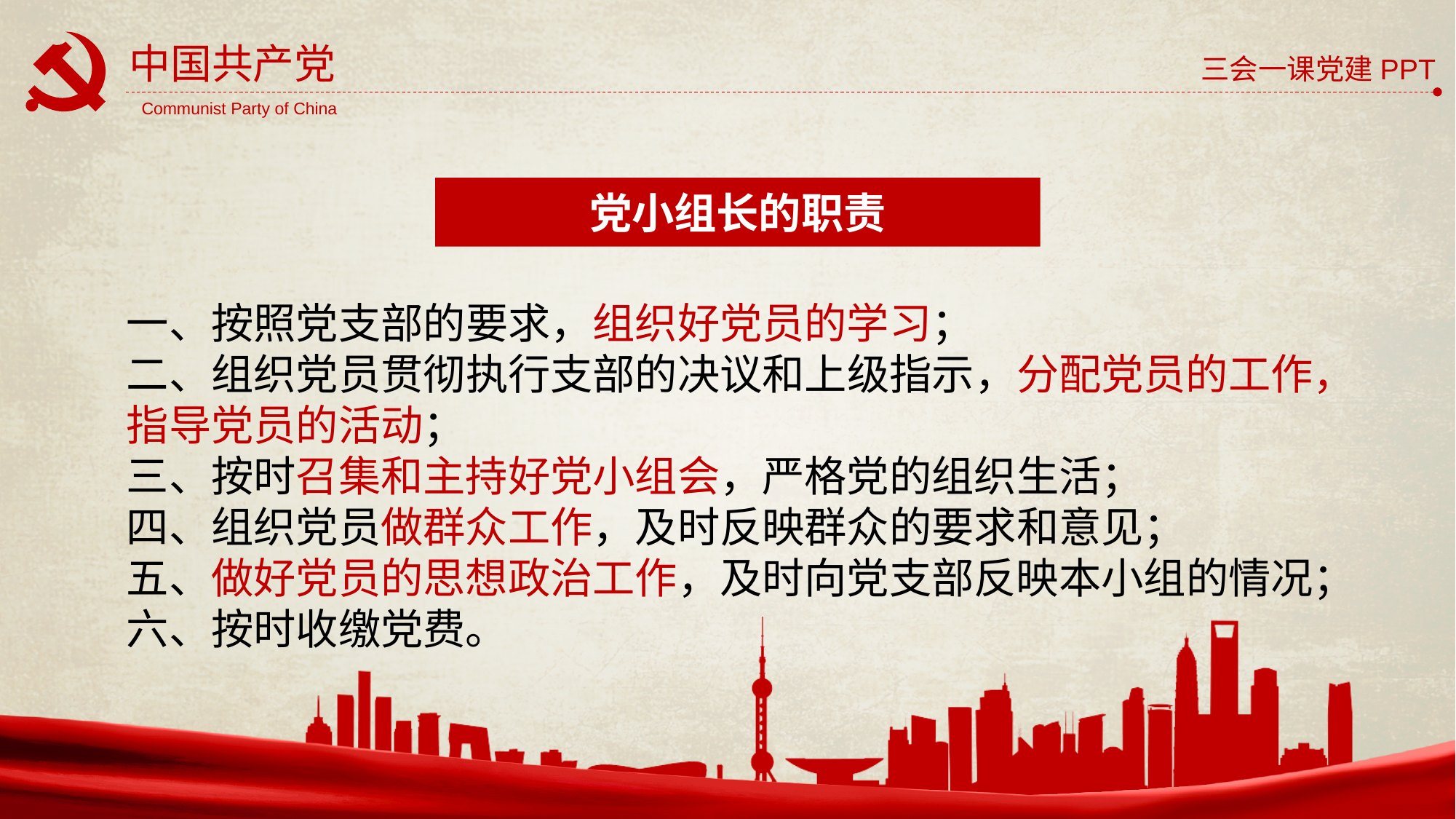

党小组长的职责
一、按照党支部的要求，组织好党员的学习；
二、组织党员贯彻执行支部的决议和上级指示，分配党员的工作，指导党员的活动；
三、按时召集和主持好党小组会，严格党的组织生活；
四、组织党员做群众工作，及时反映群众的要求和意见；
五、做好党员的思想政治工作，及时向党支部反映本小组的情况；
六、按时收缴党费。